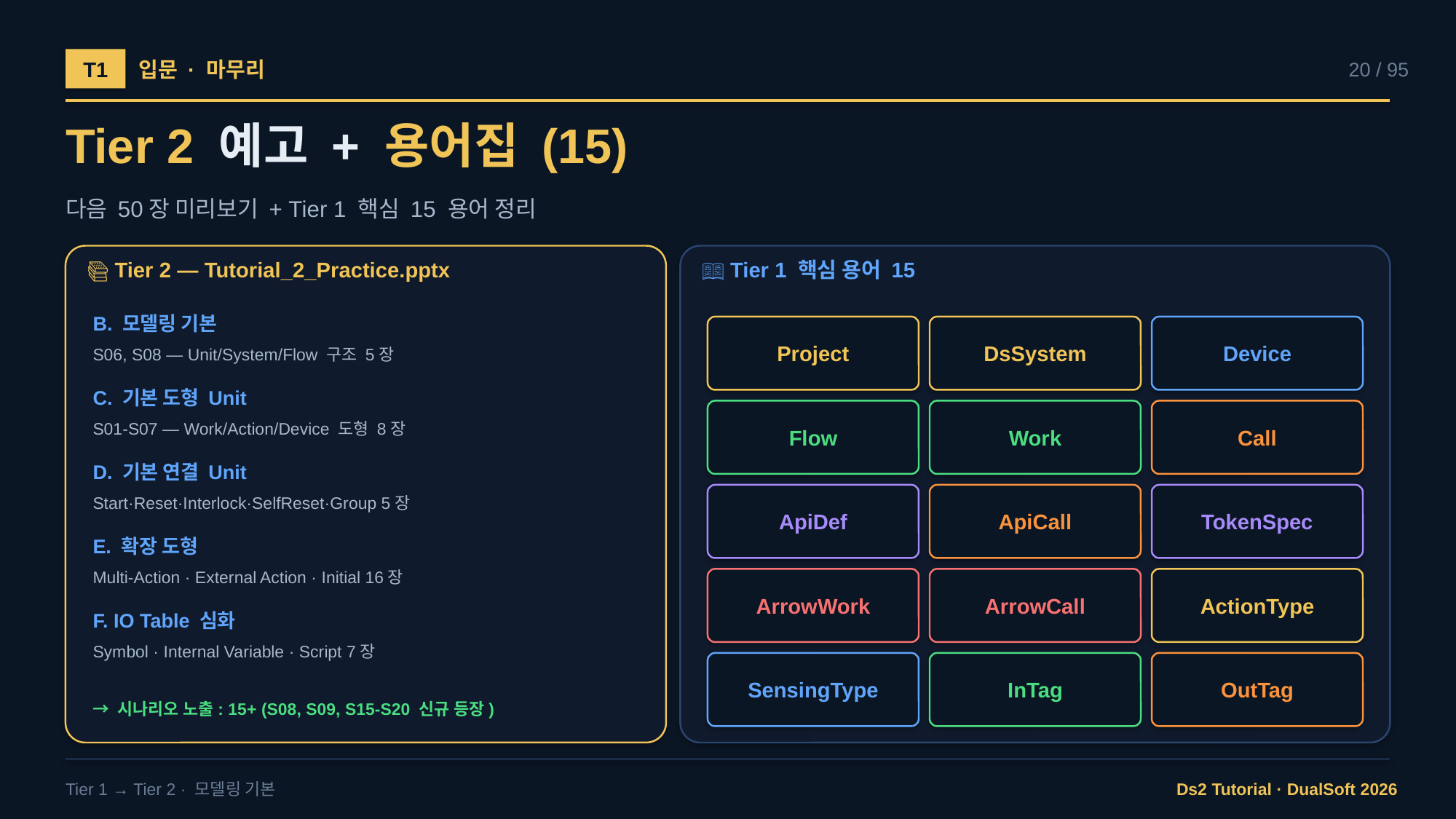

T1
입문 · 마무리
20 / 95
Tier 2 예고 + 용어집 (15)
다음 50장 미리보기 + Tier 1 핵심 15 용어 정리

📚 Tier 2 — Tutorial_2_Practice.pptx
📖 Tier 1 핵심 용어 15
B. 모델링 기본

Project

DsSystem

Device
S06, S08 — Unit/System/Flow 구조 5장
C. 기본 도형 Unit

Flow

Work

Call
S01-S07 — Work/Action/Device 도형 8장
D. 기본 연결 Unit

ApiDef

ApiCall

TokenSpec
Start·Reset·Interlock·SelfReset·Group 5장
E. 확장 도형
Multi-Action · External Action · Initial 16장

ArrowWork

ArrowCall

ActionType
F. IO Table 심화
Symbol · Internal Variable · Script 7장

SensingType

InTag

OutTag
→ 시나리오 노출: 15+ (S08, S09, S15-S20 신규 등장)
Tier 1 → Tier 2 · 모델링 기본
Ds2 Tutorial · DualSoft 2026